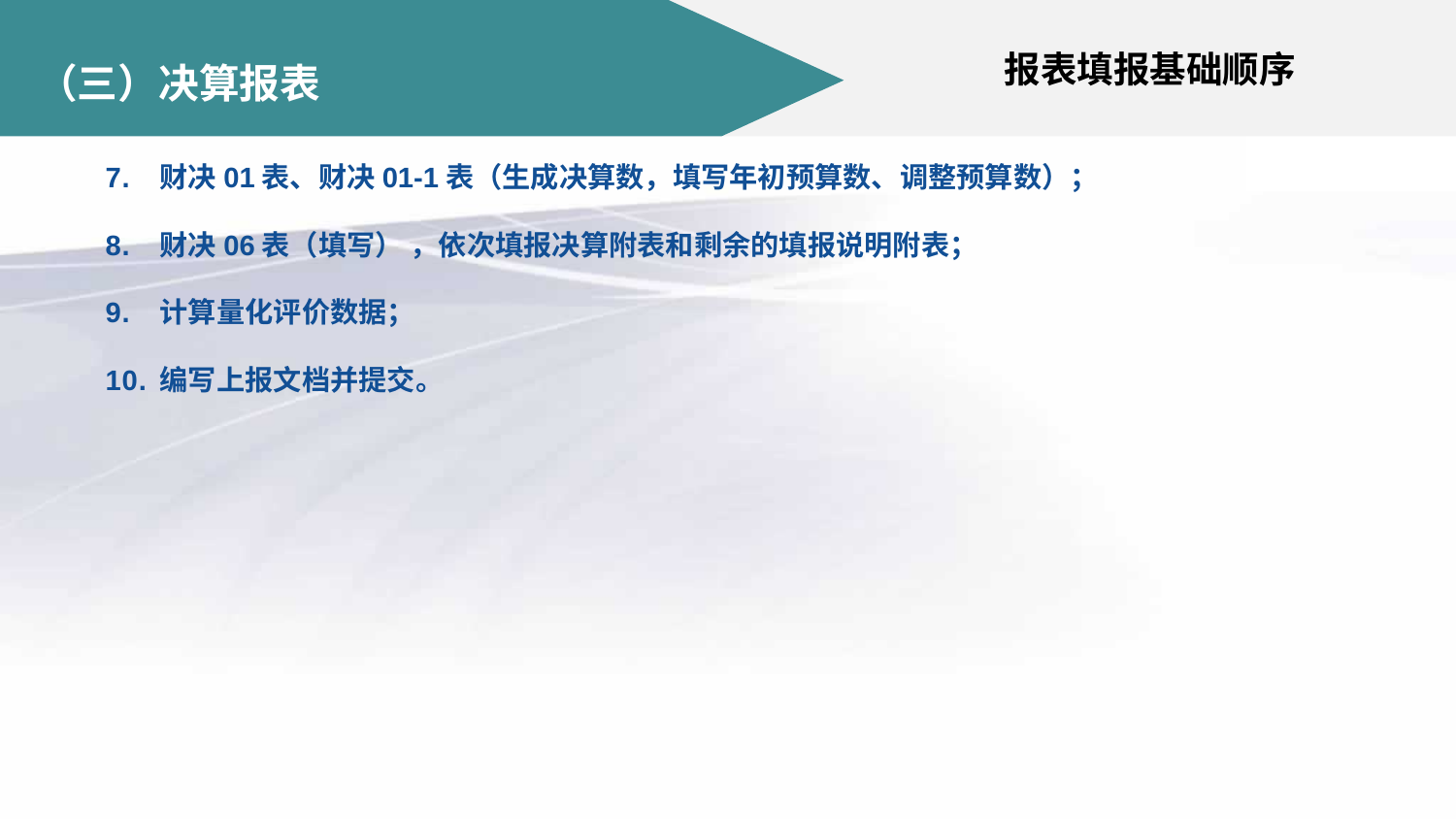

报表填报基础顺序
# （三）决算报表
财决01表、财决01-1表（生成决算数，填写年初预算数、调整预算数）；
财决06表（填写） ，依次填报决算附表和剩余的填报说明附表；
计算量化评价数据；
编写上报文档并提交。
88